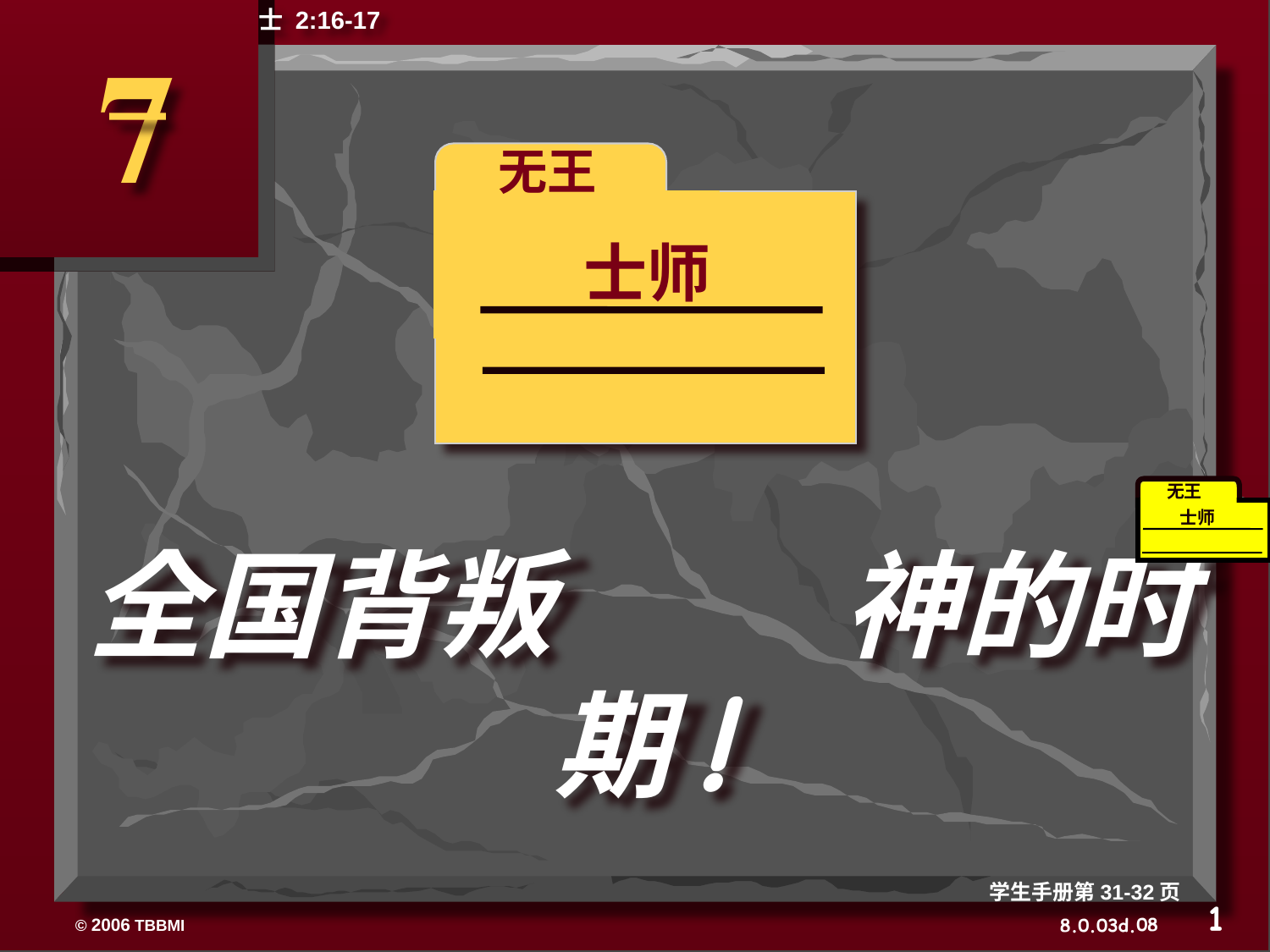

士 2:16-17

7

无王

士师

无王

350

士师

全国背叛           神的时期!

学生手册第31-32页
1
08